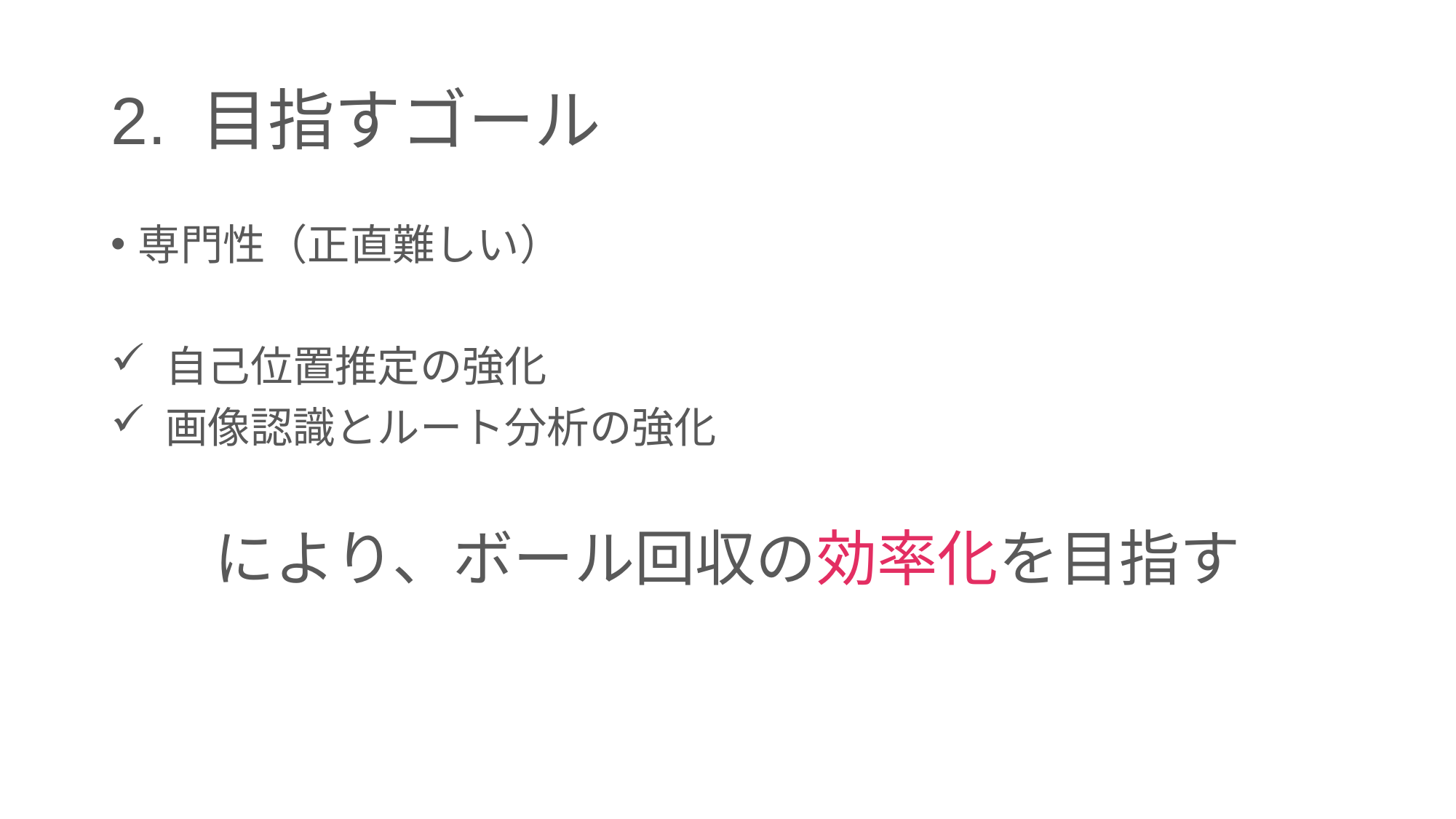

# 2. 目指すゴール
専門性（正直難しい）

 自己位置推定の強化
 画像認識とルート分析の強化

により、ボール回収の効率化を目指す